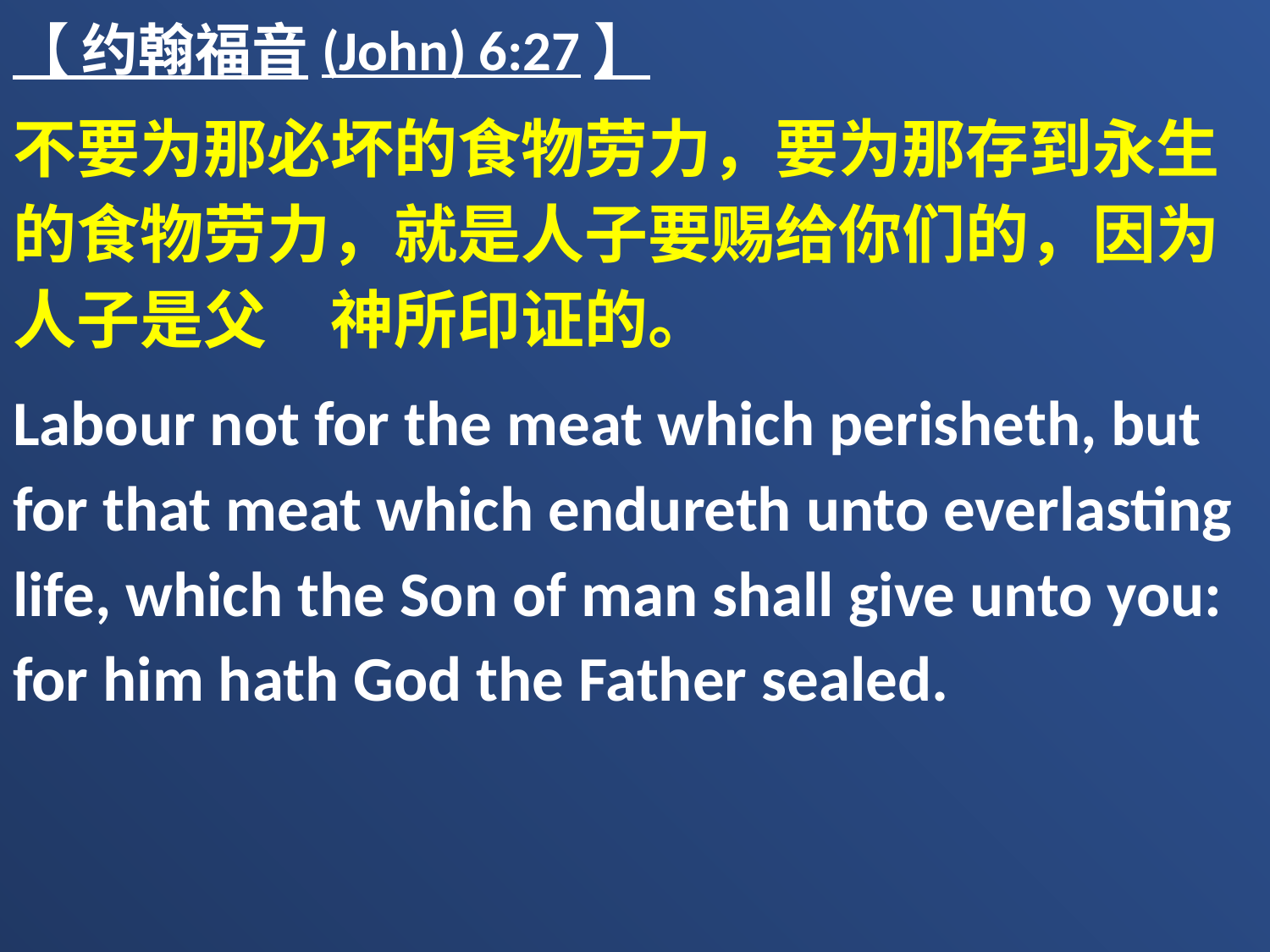

【 约翰福音(John) 6:27】
不要为那必坏的食物劳力，要为那存到永生的食物劳力，就是人子要赐给你们的，因为人子是父　神所印证的。
Labour not for the meat which perisheth, but for that meat which endureth unto everlasting life, which the Son of man shall give unto you: for him hath God the Father sealed.